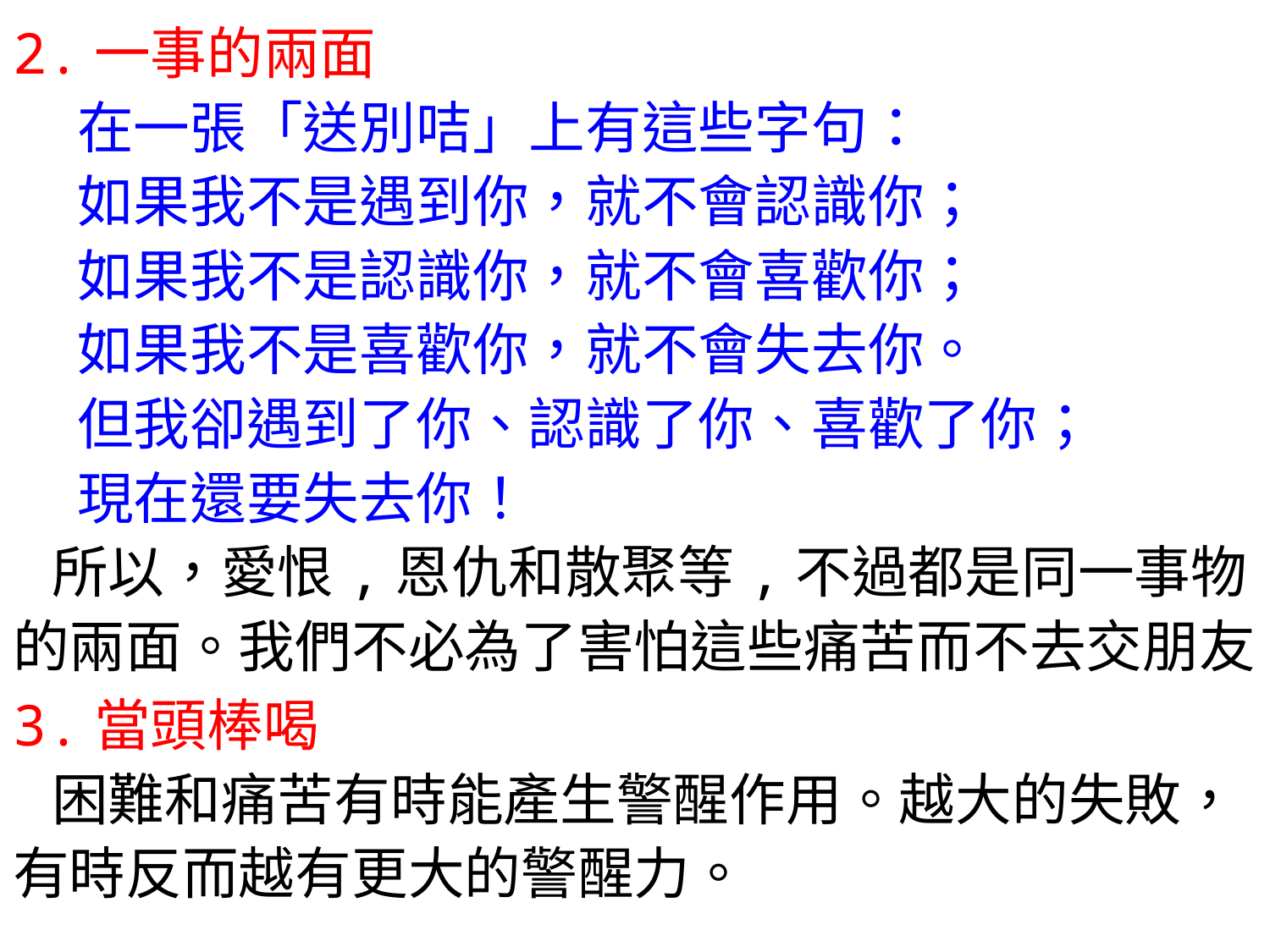

2.一事的兩面
    在一張「送別咭」上有這些字句：
    如果我不是遇到你，就不會認識你；
    如果我不是認識你，就不會喜歡你；
    如果我不是喜歡你，就不會失去你。
    但我卻遇到了你、認識了你、喜歡了你；
    現在還要失去你！
  所以，愛恨,恩仇和散聚等,不過都是同一事物的兩面。我們不必為了害怕這些痛苦而不去交朋友。
3.當頭棒喝
  困難和痛苦有時能產生警醒作用。越大的失敗，有時反而越有更大的警醒力。